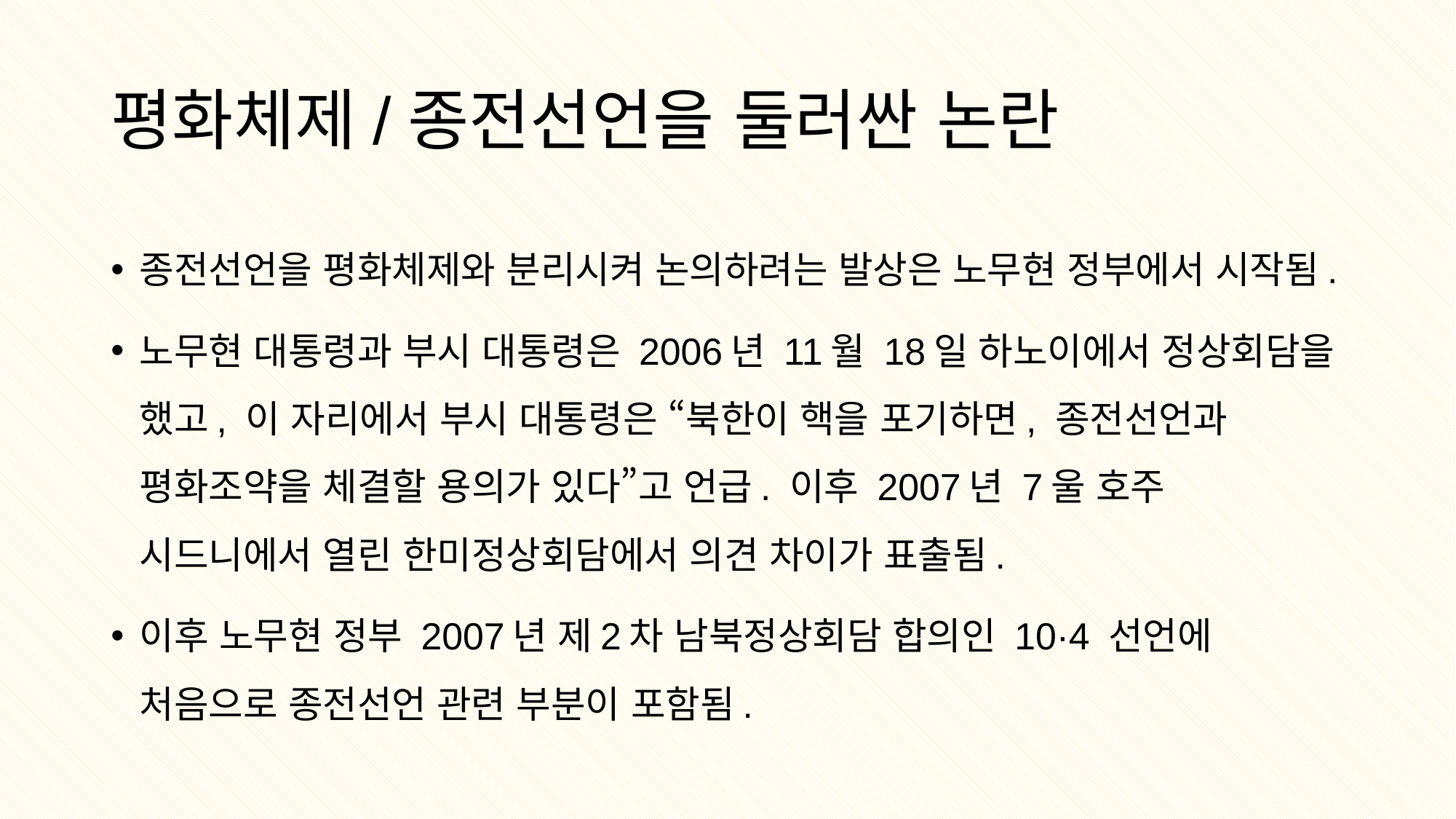

# 평화체제/종전선언을 둘러싼 논란
종전선언을 평화체제와 분리시켜 논의하려는 발상은 노무현 정부에서 시작됨.
노무현 대통령과 부시 대통령은 2006년 11월 18일 하노이에서 정상회담을 했고, 이 자리에서 부시 대통령은 “북한이 핵을 포기하면, 종전선언과 평화조약을 체결할 용의가 있다”고 언급. 이후 2007년 7울 호주 시드니에서 열린 한미정상회담에서 의견 차이가 표출됨.
이후 노무현 정부 2007년 제2차 남북정상회담 합의인 10·4 선언에 처음으로 종전선언 관련 부분이 포함됨.